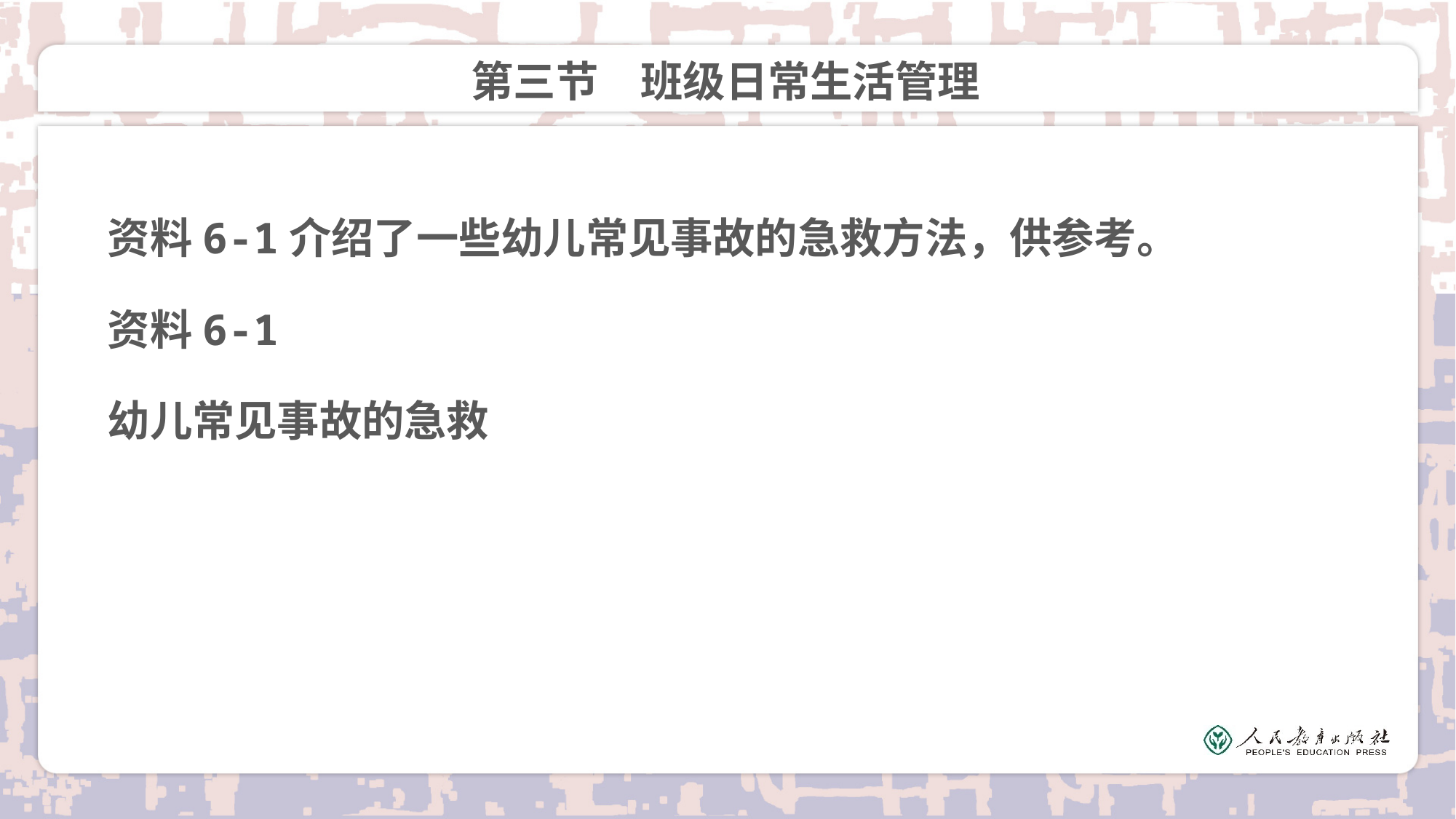

# 第三节　班级日常生活管理
资料6-1介绍了一些幼儿常见事故的急救方法，供参考。
资料6-1
幼儿常见事故的急救